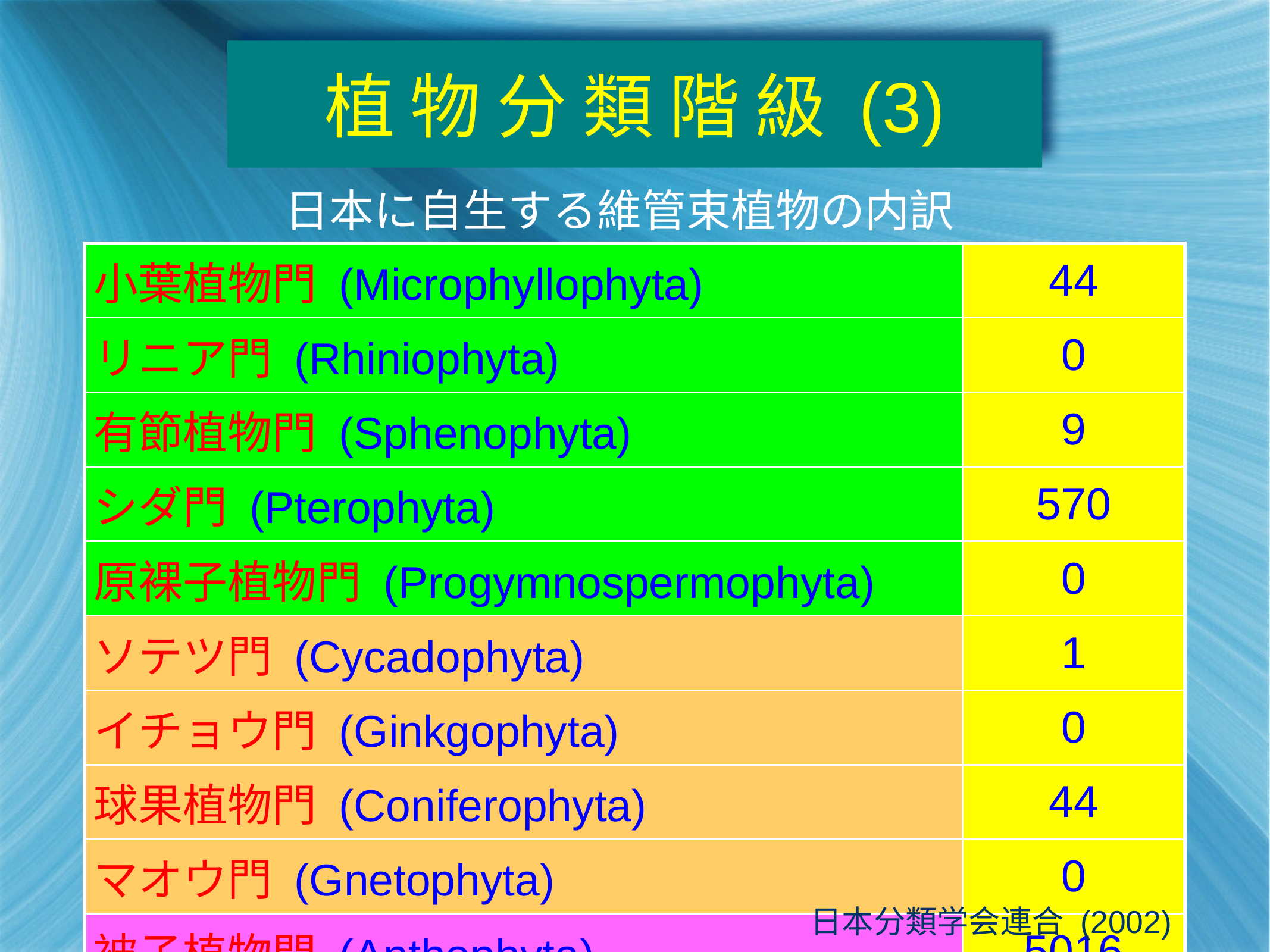

植 物 分 類 階 級 (3)
日本に自生する維管束植物の内訳
| 小葉植物門 (Microphyllophyta) | 44 |
| --- | --- |
| リニア門 (Rhiniophyta) | 0 |
| 有節植物門 (Sphenophyta) | 9 |
| シダ門 (Pterophyta) | 570 |
| 原裸子植物門 (Progymnospermophyta) | 0 |
| ソテツ門 (Cycadophyta) | 1 |
| イチョウ門 (Ginkgophyta) | 0 |
| 球果植物門 (Coniferophyta) | 44 |
| マオウ門 (Gnetophyta) | 0 |
| 被子植物門 (Anthophyta) | 5016 |
日本分類学会連合 (2002)